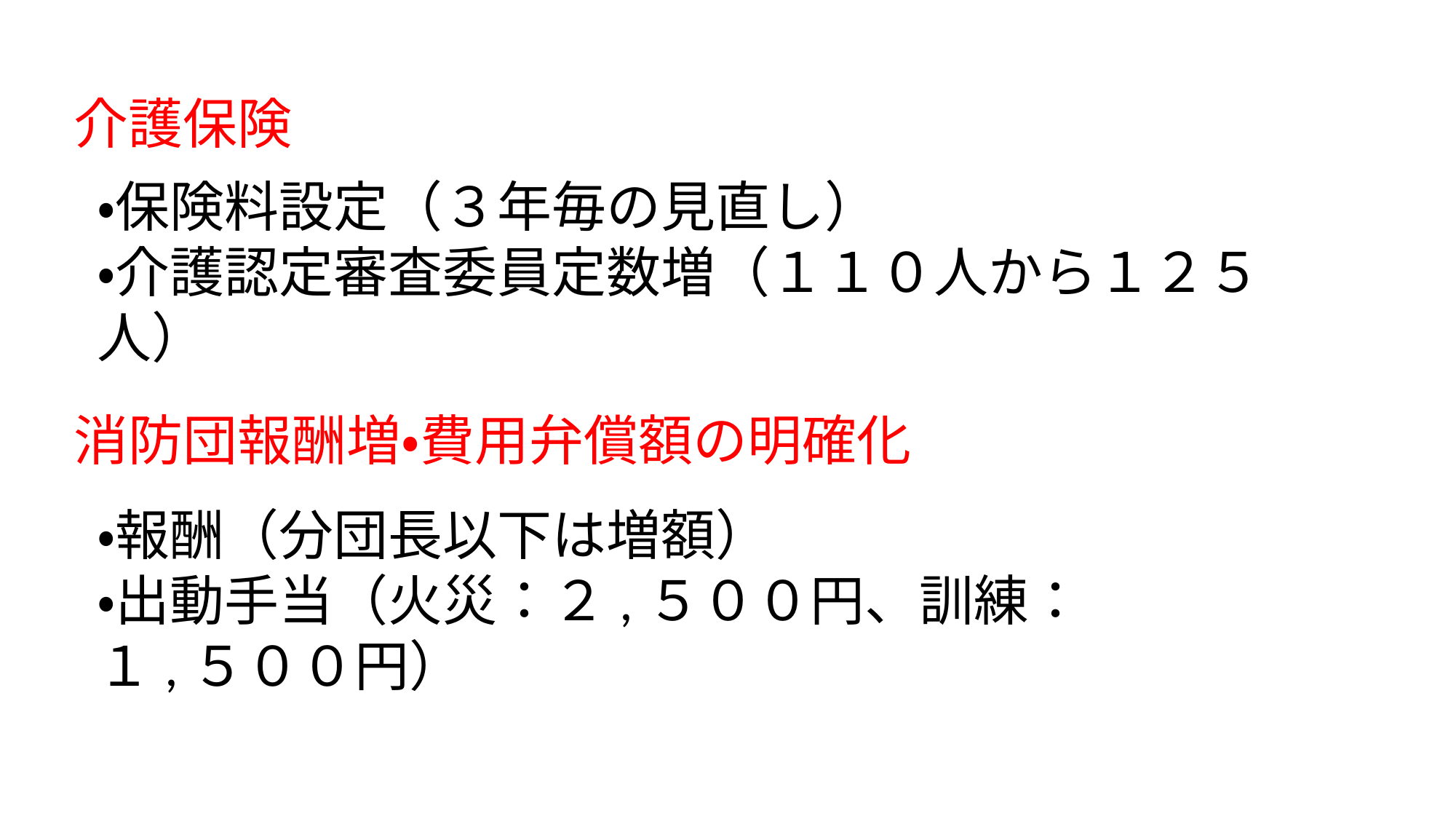

介護保険
・保険料設定（３年毎の見直し）
・介護認定審査委員定数増（１１０人から１２５人）
消防団報酬増・費用弁償額の明確化
・報酬（分団長以下は増額）
・出動手当（火災：２,５００円、訓練：１,５００円）